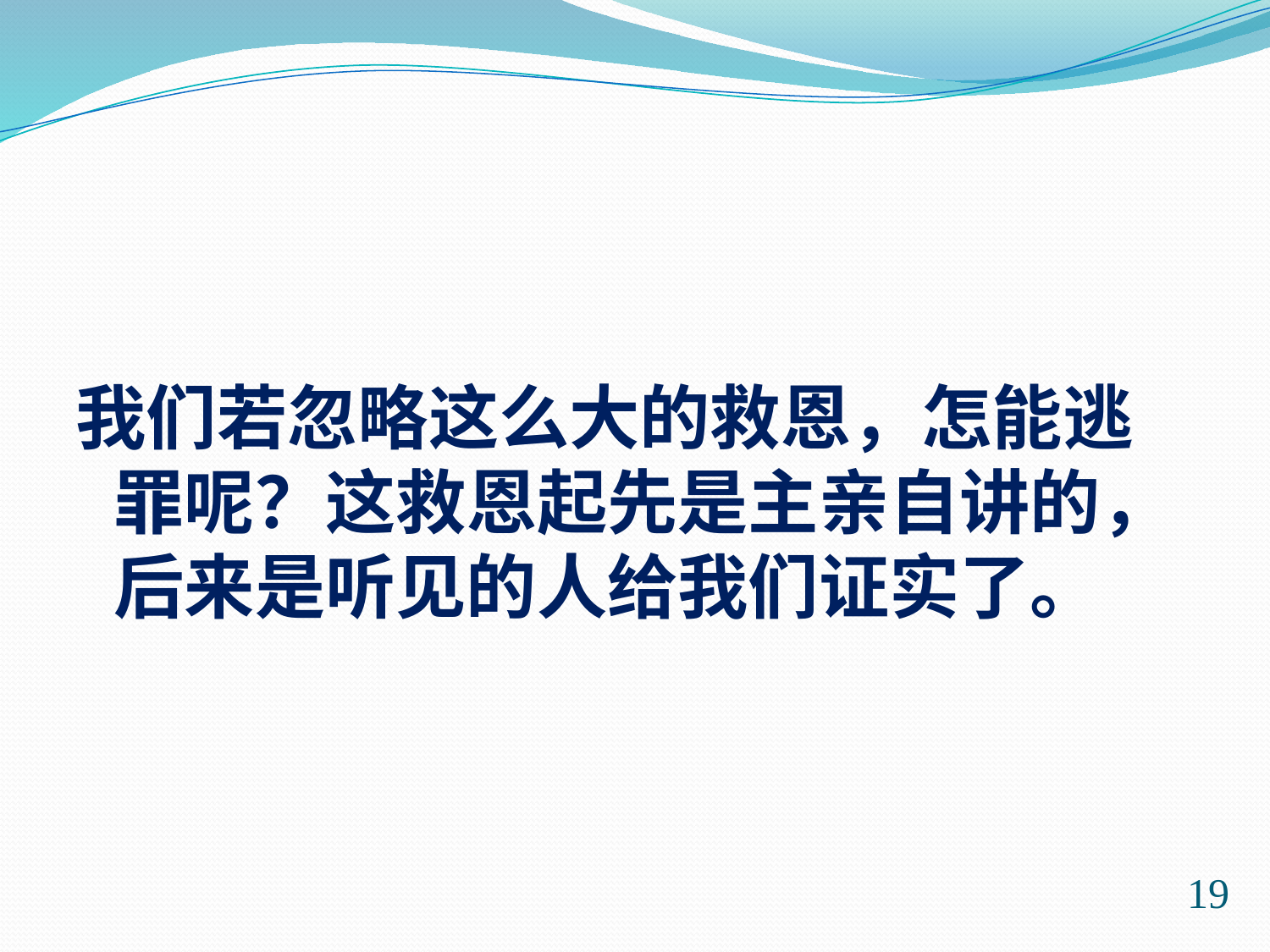

#

我们若忽略这么大的救恩，怎能逃罪呢？这救恩起先是主亲自讲的，后来是听见的人给我们证实了。

19